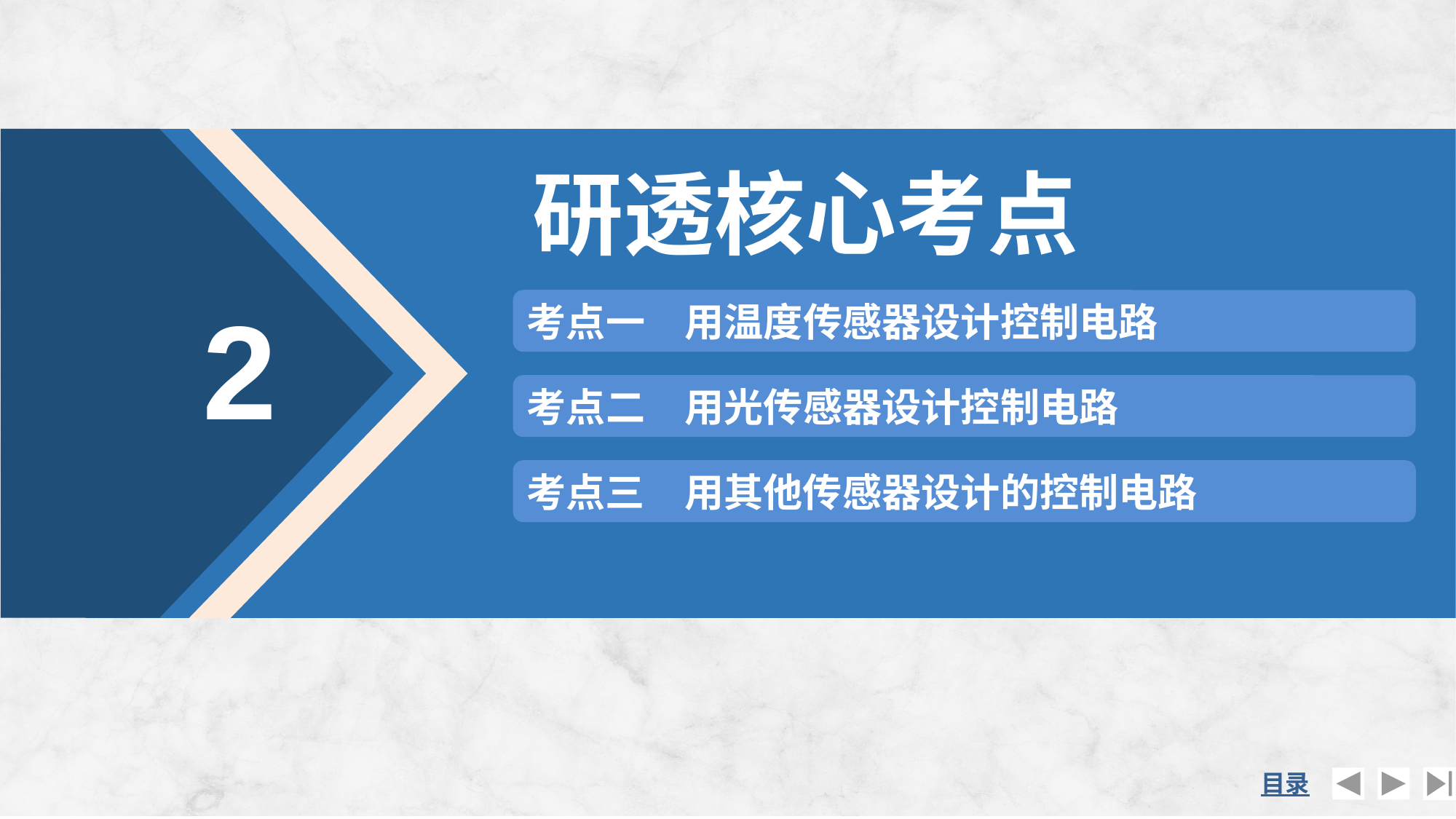

研透核心考点
2
考点一　用温度传感器设计控制电路
考点二　用光传感器设计控制电路
考点三　用其他传感器设计的控制电路